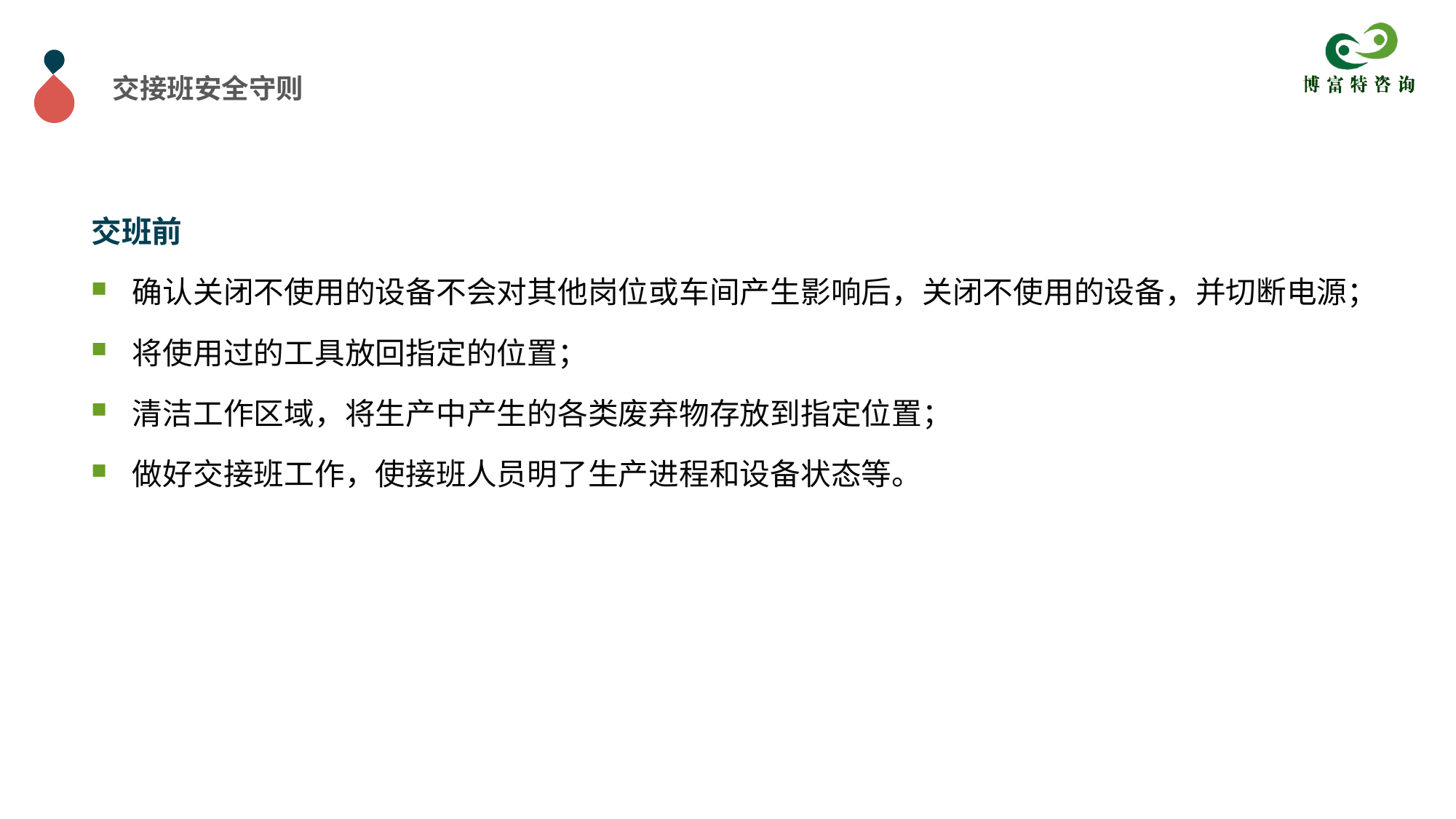

交接班安全守则
交班前
确认关闭不使用的设备不会对其他岗位或车间产生影响后，关闭不使用的设备，并切断电源；
将使用过的工具放回指定的位置；
清洁工作区域，将生产中产生的各类废弃物存放到指定位置；
做好交接班工作，使接班人员明了生产进程和设备状态等。